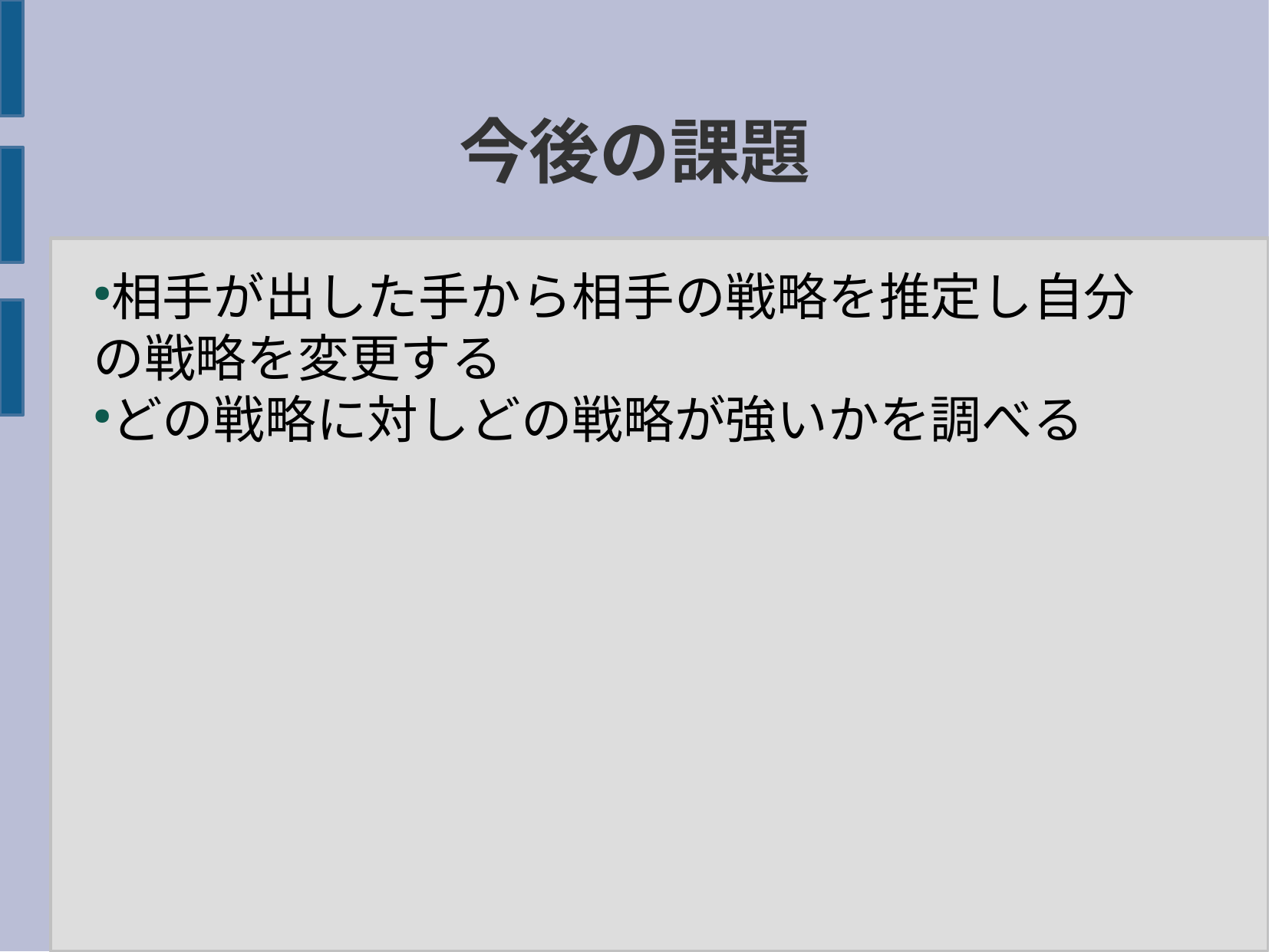

今後の課題
相手が出した手から相手の戦略を推定し自分の戦略を変更する
どの戦略に対しどの戦略が強いかを調べる